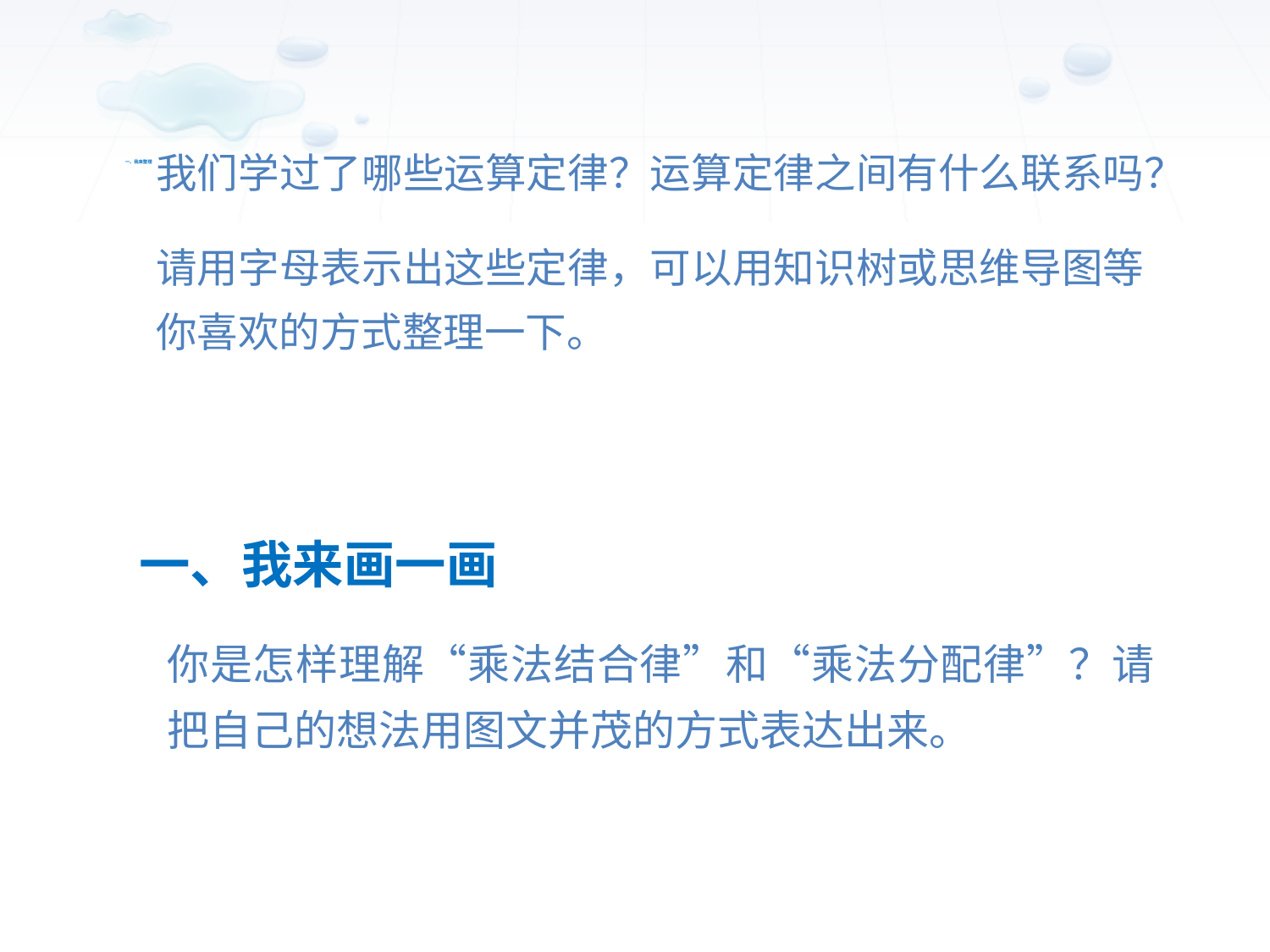

# 一、我来整理
我们学过了哪些运算定律？运算定律之间有什么联系吗？
请用字母表示出这些定律，可以用知识树或思维导图等你喜欢的方式整理一下。

一、我来画一画
你是怎样理解“乘法结合律”和“乘法分配律”？请把自己的想法用图文并茂的方式表达出来。